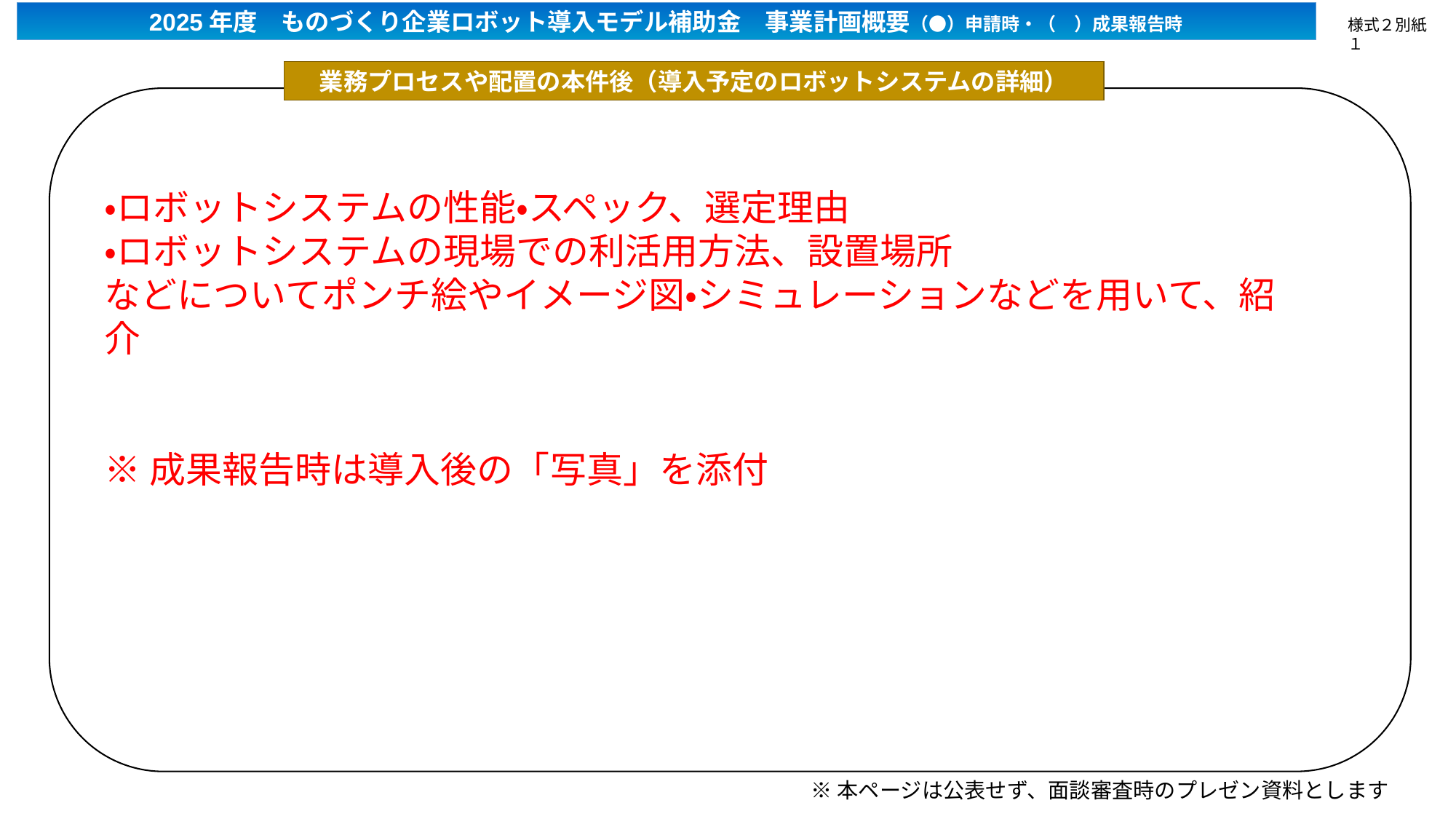

2025年度　ものづくり企業ロボット導入モデル補助金　事業計画概要（●）申請時・（　）成果報告時
様式２別紙１
業務プロセスや配置の本件後（導入予定のロボットシステムの詳細）

・ロボットシステムの性能・スペック、選定理由
・ロボットシステムの現場での利活用方法、設置場所
などについてポンチ絵やイメージ図・シミュレーションなどを用いて、紹介

※成果報告時は導入後の「写真」を添付
※本ページは公表せず、面談審査時のプレゼン資料とします